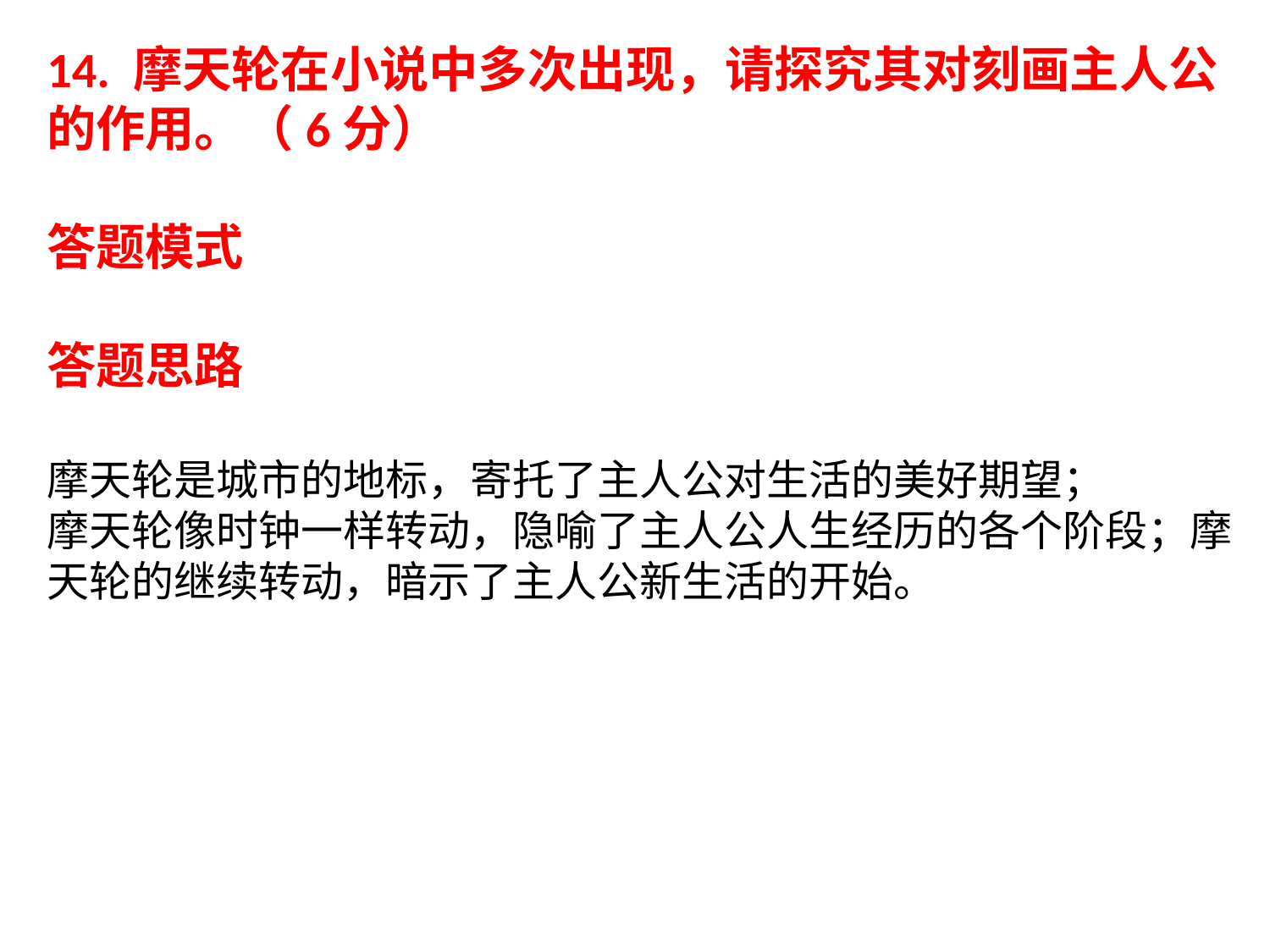

14. 摩天轮在小说中多次出现，请探究其对刻画主人公的作用。（6分）

答题模式

答题思路

摩天轮是城市的地标，寄托了主人公对生活的美好期望；
摩天轮像时钟一样转动，隐喻了主人公人生经历的各个阶段；摩天轮的继续转动，暗示了主人公新生活的开始。